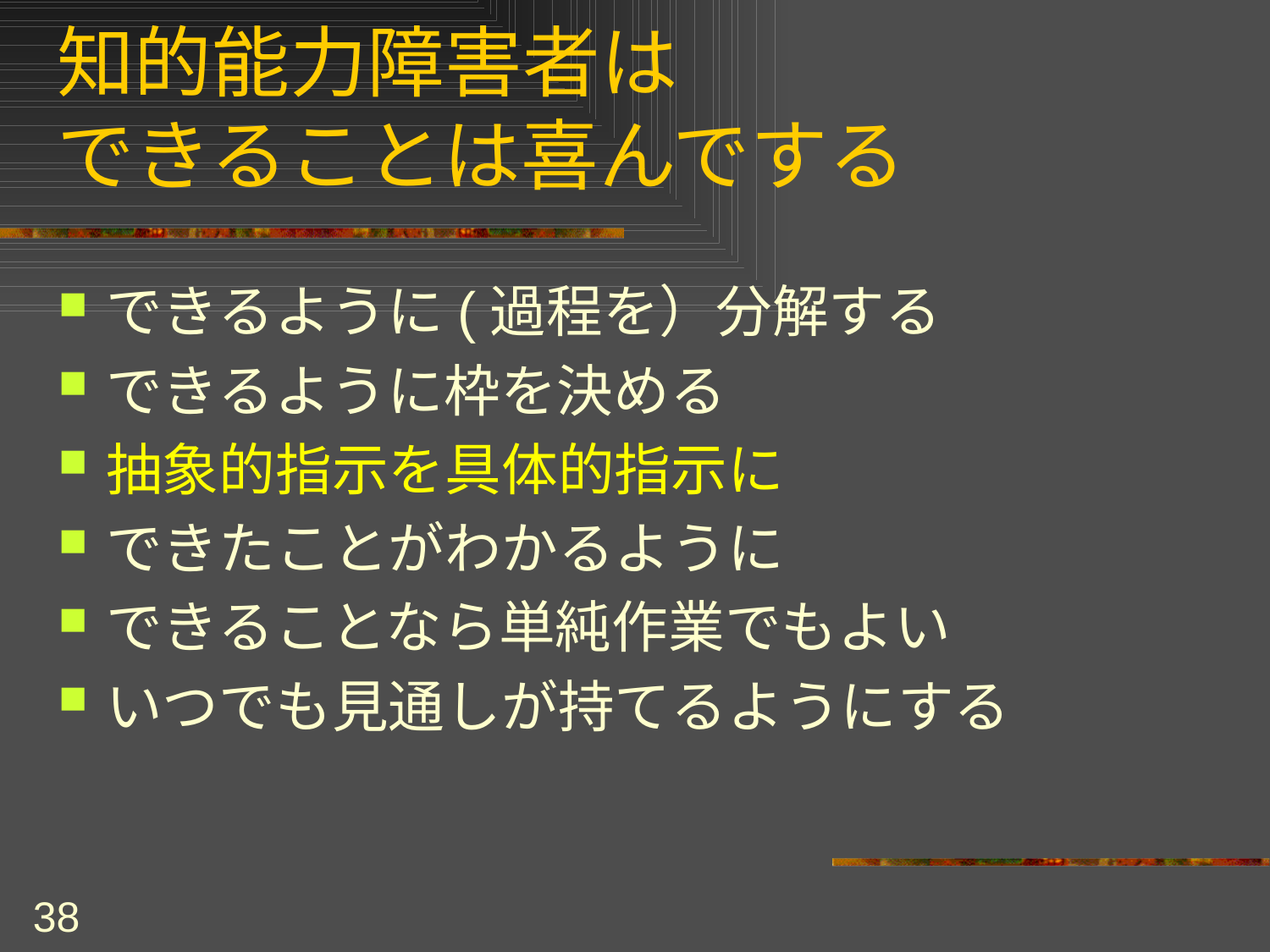

# 知的能力障害者は できることは喜んでする
できるように(過程を）分解する
できるように枠を決める
抽象的指示を具体的指示に
できたことがわかるように
できることなら単純作業でもよい
いつでも見通しが持てるようにする
38